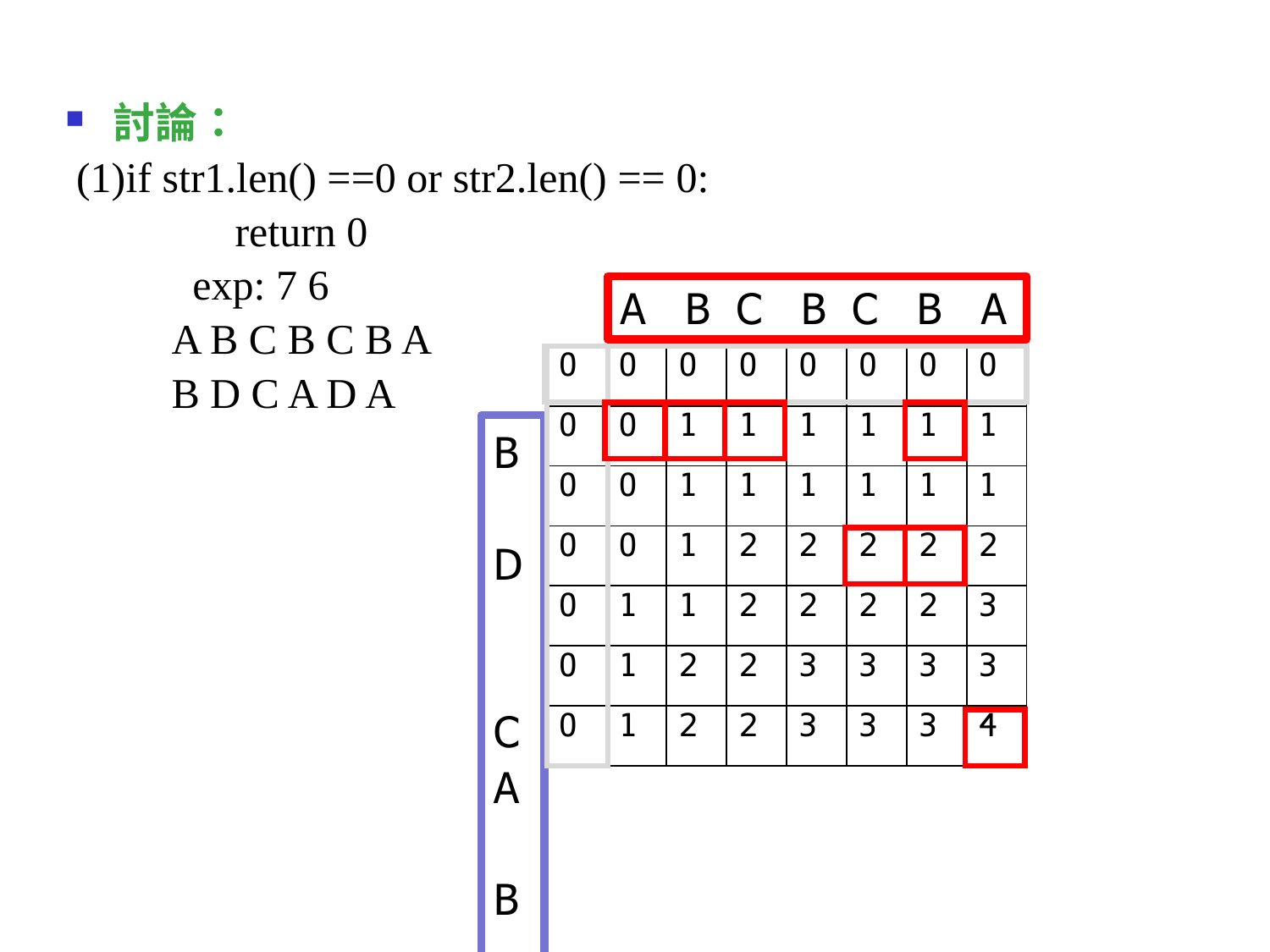

討論：
 (1)if str1.len() ==0 or str2.len() == 0:
	    return 0
	exp: 7 6
          A B C B C B A
          B D C A D A

A   B  C   B  C   B   A

| 0 | 0 | 0 | 0 | 0 | 0 | 0 | 0 |
| --- | --- | --- | --- | --- | --- | --- | --- |
| 0 | 0 | 1 | 1 | 1 | 1 | 1 | 1 |
| 0 | 0 | 1 | 1 | 1 | 1 | 1 | 1 |
| 0 | 0 | 1 | 2 | 2 | 2 | 2 | 2 |
| 0 | 1 | 1 | 2 | 2 | 2 | 2 | 3 |
| 0 | 1 | 2 | 2 | 3 | 3 | 3 | 3 |
| 0 | 1 | 2 | 2 | 3 | 3 | 3 | 4 |

B   D     C A   B   A

6